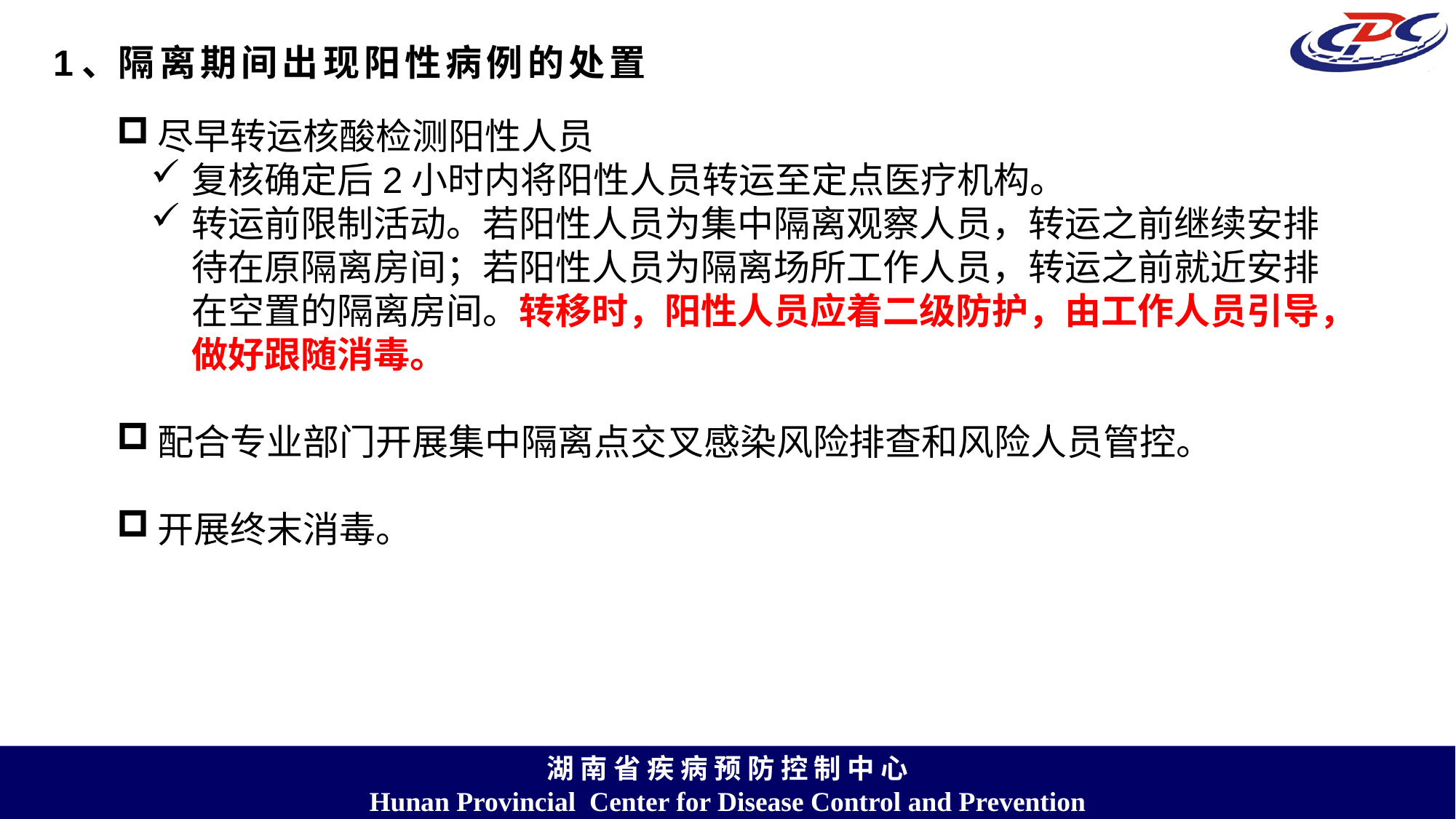

# 1、隔离期间出现阳性病例的处置
尽早转运核酸检测阳性人员
复核确定后2小时内将阳性人员转运至定点医疗机构。
转运前限制活动。若阳性人员为集中隔离观察人员，转运之前继续安排待在原隔离房间；若阳性人员为隔离场所工作人员，转运之前就近安排在空置的隔离房间。转移时，阳性人员应着二级防护，由工作人员引导，做好跟随消毒。

配合专业部门开展集中隔离点交叉感染风险排查和风险人员管控。

开展终末消毒。